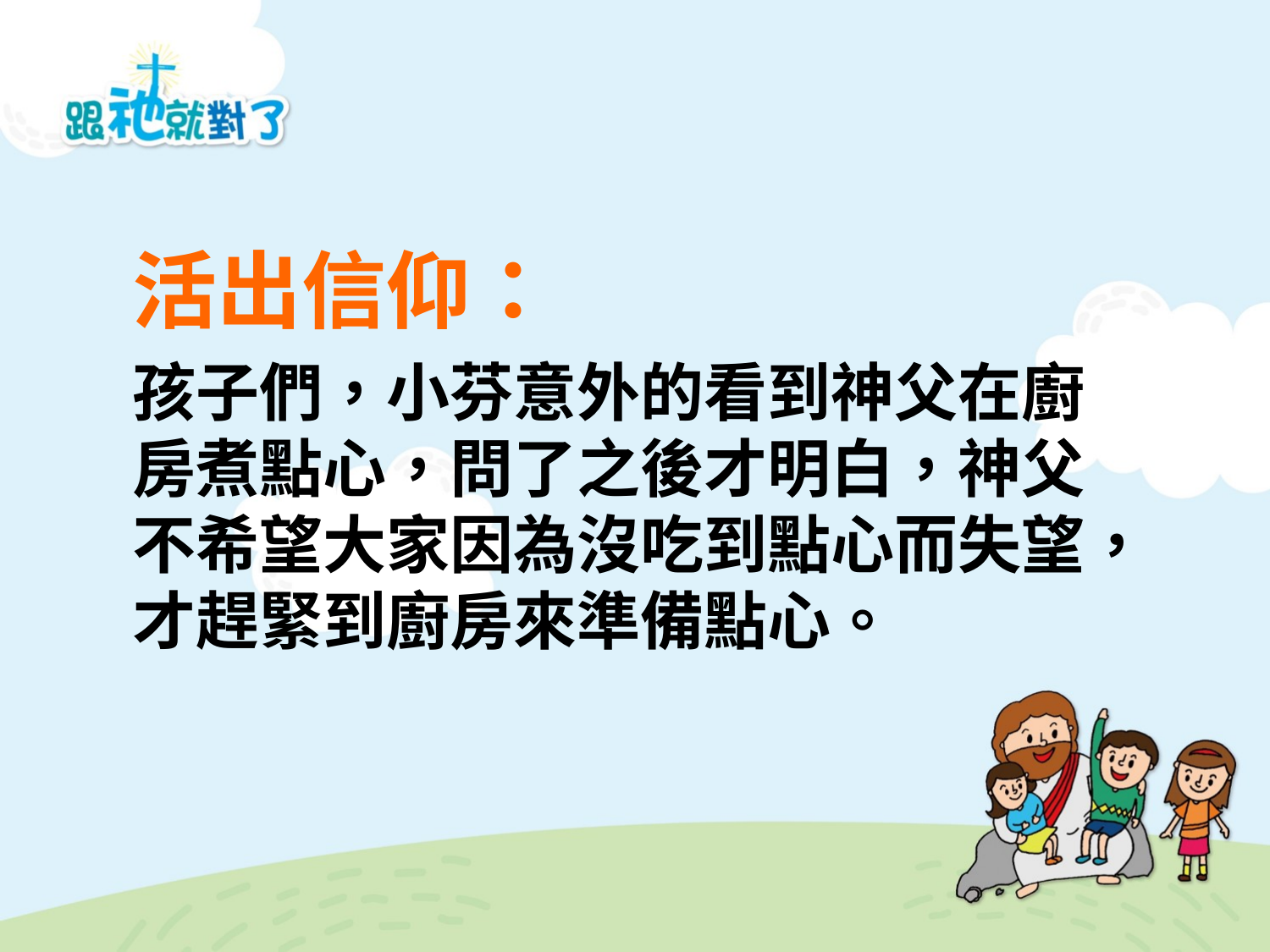

活出信仰：
孩子們，小芬意外的看到神父在廚房煮點心，問了之後才明白，神父不希望大家因為沒吃到點心而失望，才趕緊到廚房來準備點心。